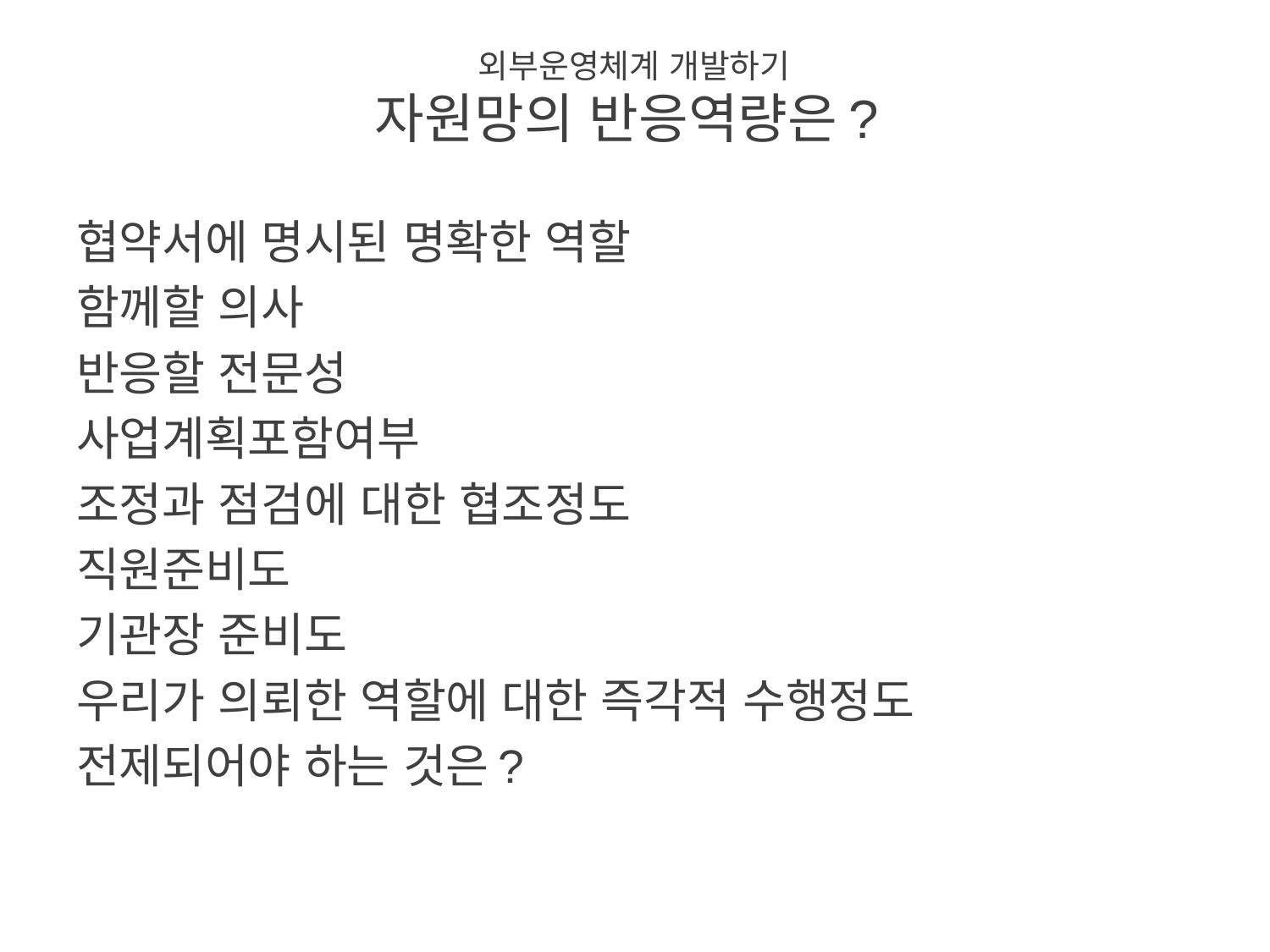

# 외부운영체계 개발하기 자원망의 반응역량은?
협약서에 명시된 명확한 역할
함께할 의사
반응할 전문성
사업계획포함여부
조정과 점검에 대한 협조정도
직원준비도
기관장 준비도
우리가 의뢰한 역할에 대한 즉각적 수행정도
전제되어야 하는 것은?